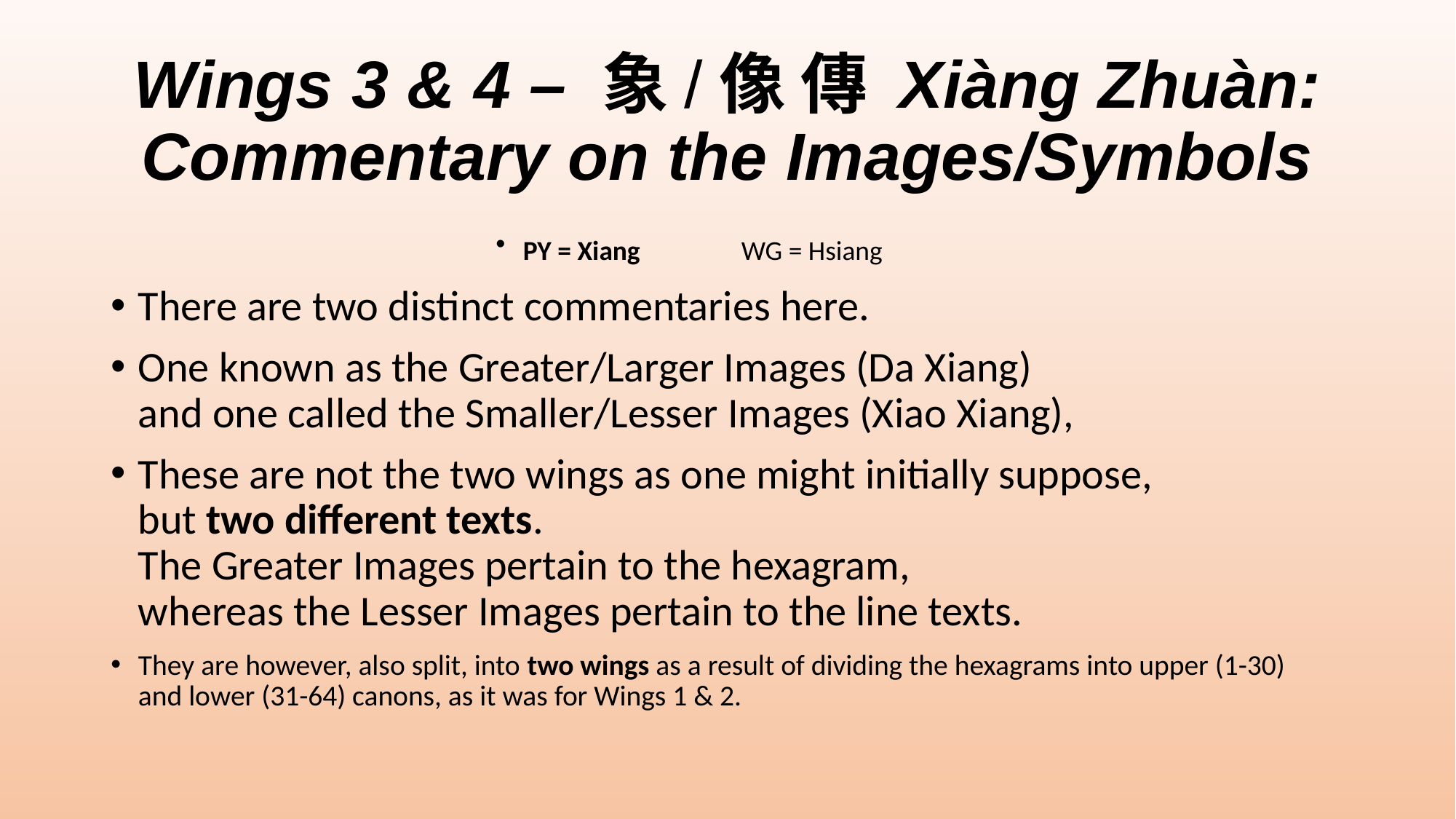

# Wings 3 & 4 – 象/像 傳 Xiàng Zhuàn: Commentary on the Images/Symbols
PY = Xiang	WG = Hsiang
There are two distinct commentaries here.
One known as the Greater/Larger Images (Da Xiang)
and one called the Smaller/Lesser Images (Xiao Xiang),
These are not the two wings as one might initially suppose,
but two different texts.
The Greater Images pertain to the hexagram,
whereas the Lesser Images pertain to the line texts.
They are however, also split, into two wings as a result of dividing the hexagrams into upper (1-30)
and lower (31-64) canons, as it was for Wings 1 & 2.